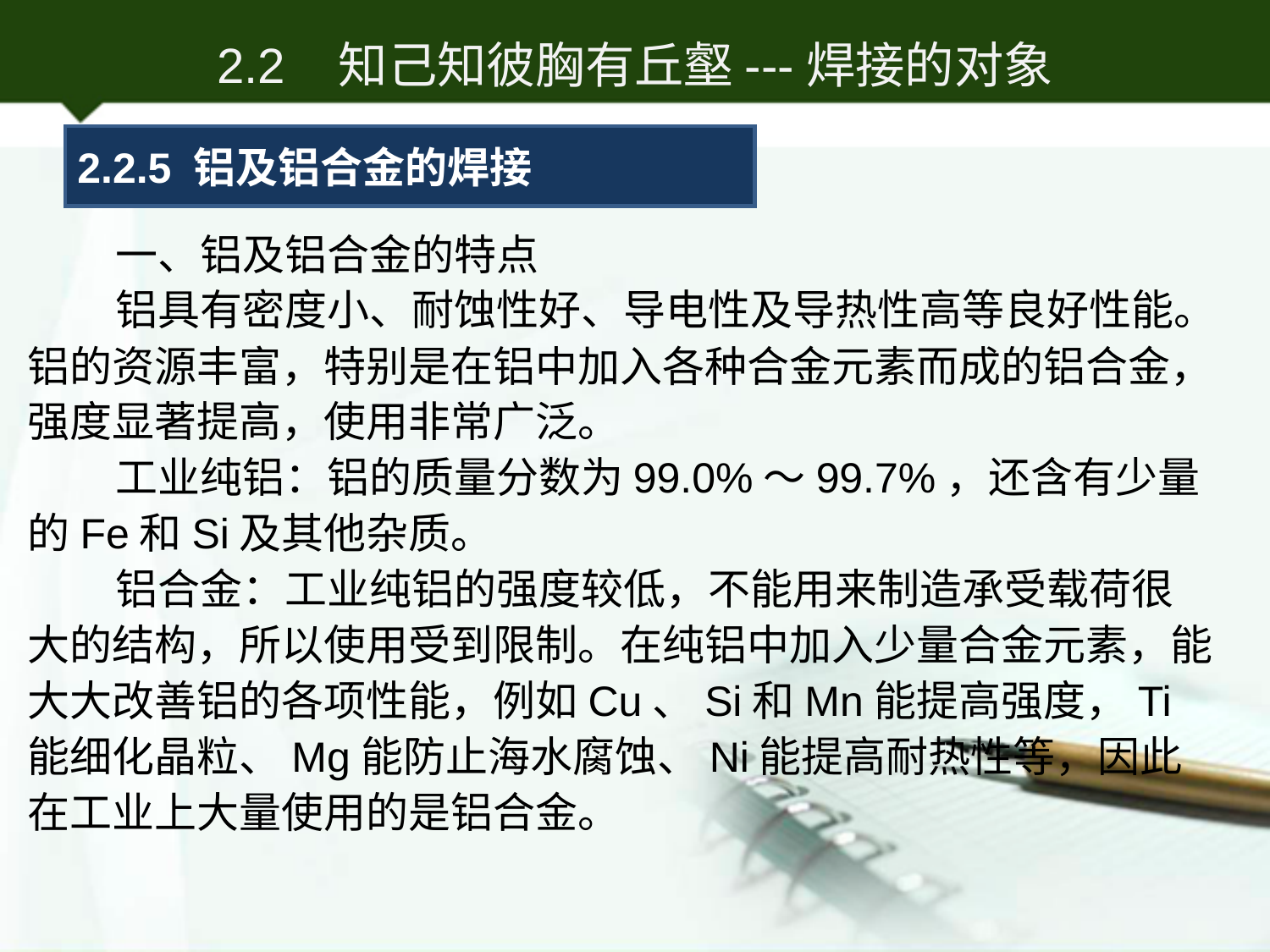

2.2   知己知彼胸有丘壑---焊接的对象
2.2.5 铝及铝合金的焊接
一、铝及铝合金的特点
铝具有密度小、耐蚀性好、导电性及导热性高等良好性能。铝的资源丰富，特别是在铝中加入各种合金元素而成的铝合金，强度显著提高，使用非常广泛。
工业纯铝：铝的质量分数为99.0%～99.7%，还含有少量的Fe和Si及其他杂质。
铝合金：工业纯铝的强度较低，不能用来制造承受载荷很大的结构，所以使用受到限制。在纯铝中加入少量合金元素，能大大改善铝的各项性能，例如Cu、Si和Mn能提高强度，Ti能细化晶粒、Mg能防止海水腐蚀、Ni能提高耐热性等，因此在工业上大量使用的是铝合金。